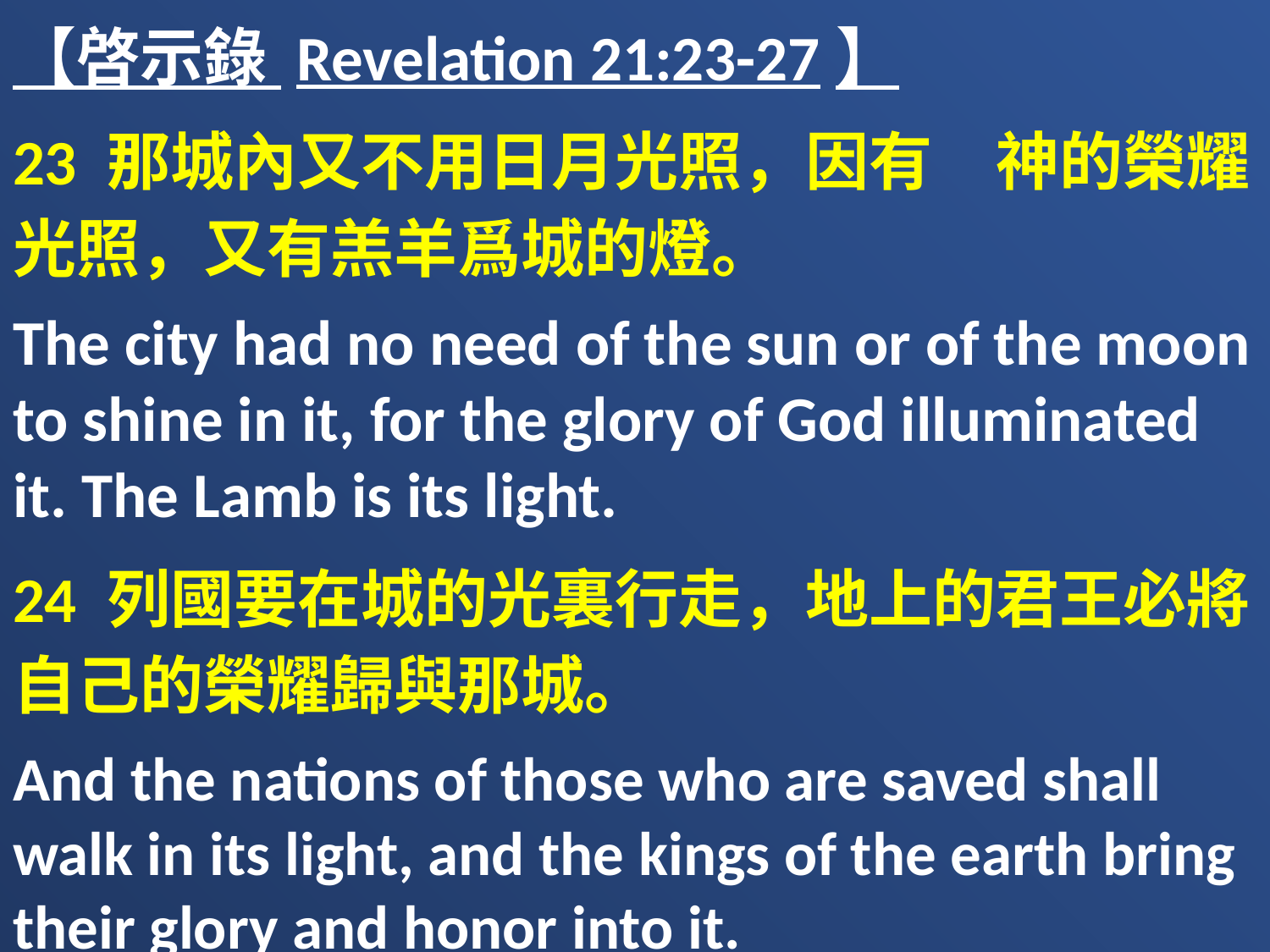

【啓示錄 Revelation 21:23-27】
23 那城內又不用日月光照，因有　神的榮耀光照，又有羔羊爲城的燈。
The city had no need of the sun or of the moon to shine in it, for the glory of God illuminated it. The Lamb is its light.
24 列國要在城的光裏行走，地上的君王必將自己的榮耀歸與那城。
And the nations of those who are saved shall walk in its light, and the kings of the earth bring their glory and honor into it.